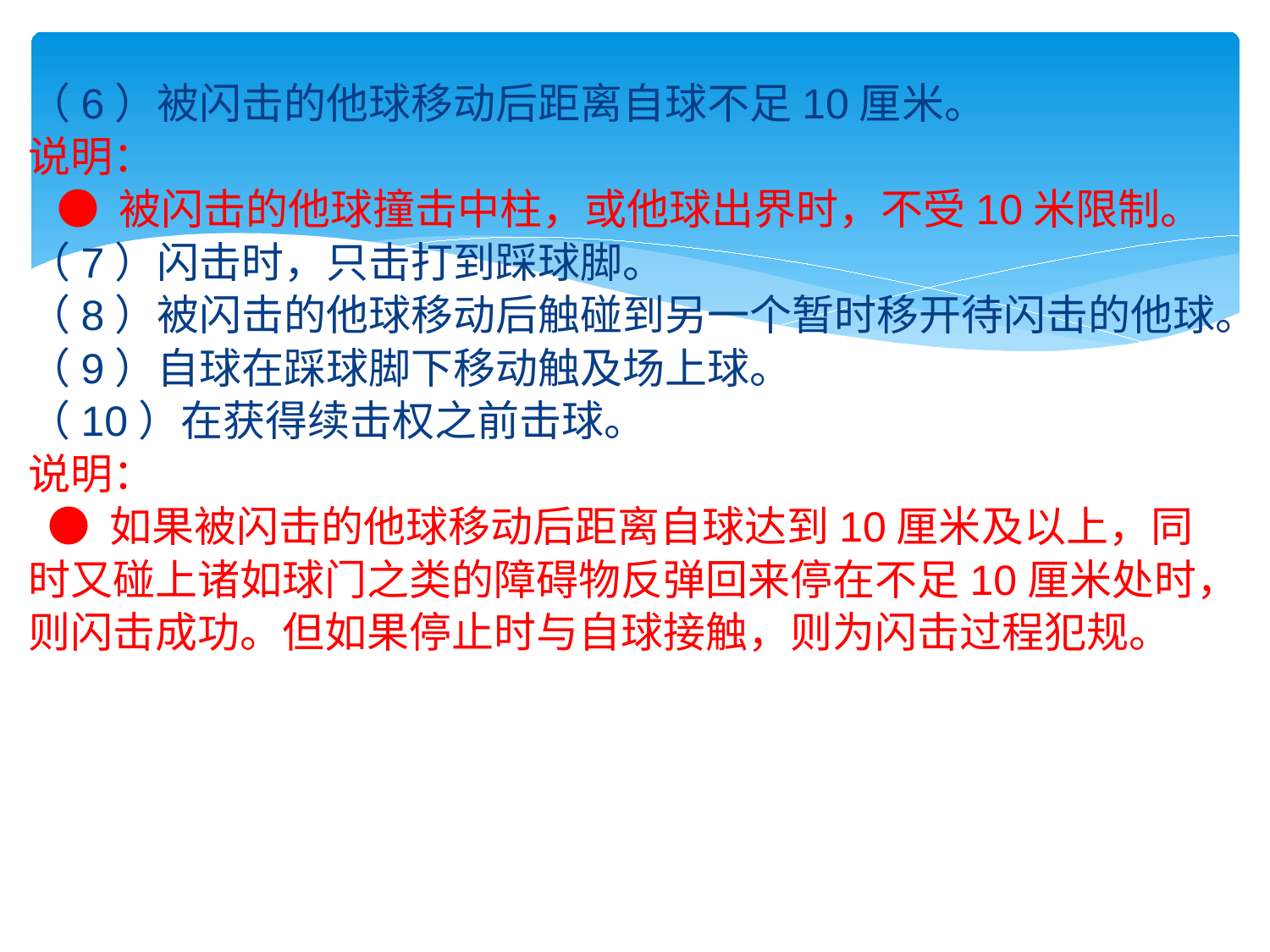

（6）被闪击的他球移动后距离自球不足10厘米。
说明：
   ● 被闪击的他球撞击中柱，或他球出界时，不受10米限制。
（7）闪击时，只击打到踩球脚。
（8）被闪击的他球移动后触碰到另一个暂时移开待闪击的他球。
（9）自球在踩球脚下移动触及场上球。
（10）在获得续击权之前击球。
说明：
  ● 如果被闪击的他球移动后距离自球达到10厘米及以上，同时又碰上诸如球门之类的障碍物反弹回来停在不足10厘米处时，则闪击成功。但如果停止时与自球接触，则为闪击过程犯规。